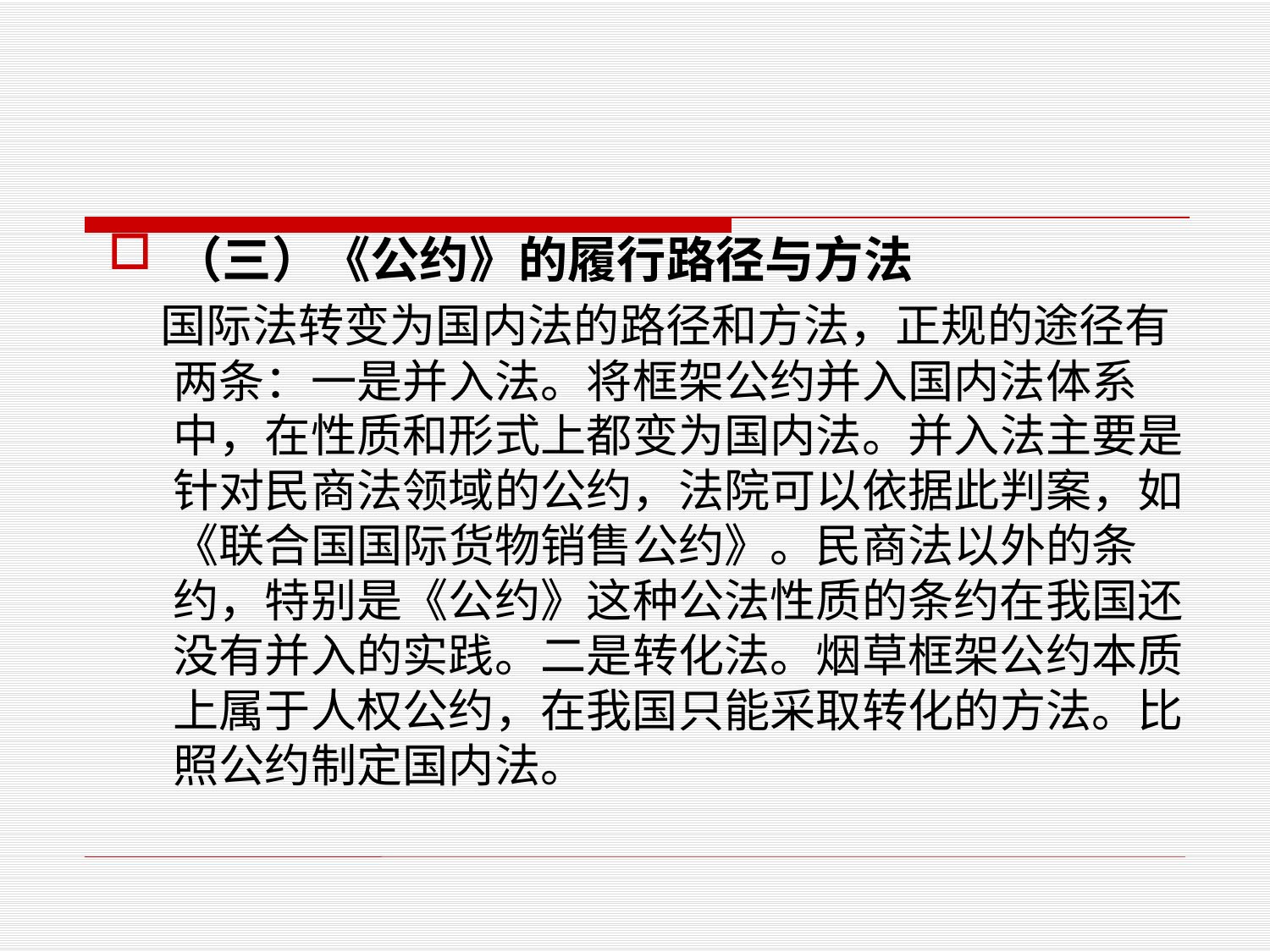

（三）《公约》的履行路径与方法
    国际法转变为国内法的路径和方法，正规的途径有两条：一是并入法。将框架公约并入国内法体系中，在性质和形式上都变为国内法。并入法主要是针对民商法领域的公约，法院可以依据此判案，如《联合国国际货物销售公约》。民商法以外的条约，特别是《公约》这种公法性质的条约在我国还没有并入的实践。二是转化法。烟草框架公约本质上属于人权公约，在我国只能采取转化的方法。比照公约制定国内法。